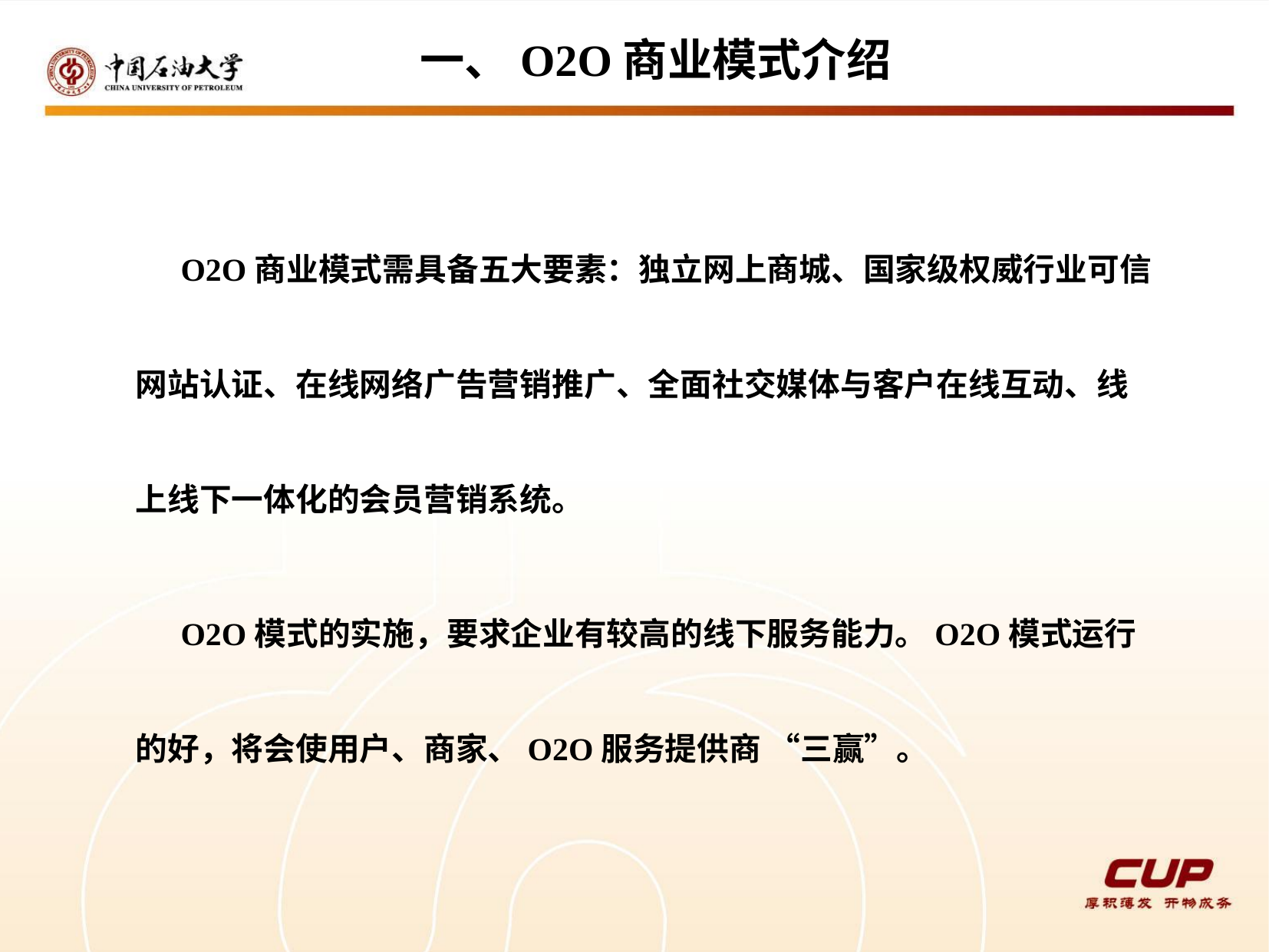

一、O2O商业模式介绍
O2O商业模式需具备五大要素：独立网上商城、国家级权威行业可信网站认证、在线网络广告营销推广、全面社交媒体与客户在线互动、线上线下一体化的会员营销系统。
O2O模式的实施，要求企业有较高的线下服务能力。O2O模式运行的好，将会使用户、商家、O2O服务提供商 “三赢”。